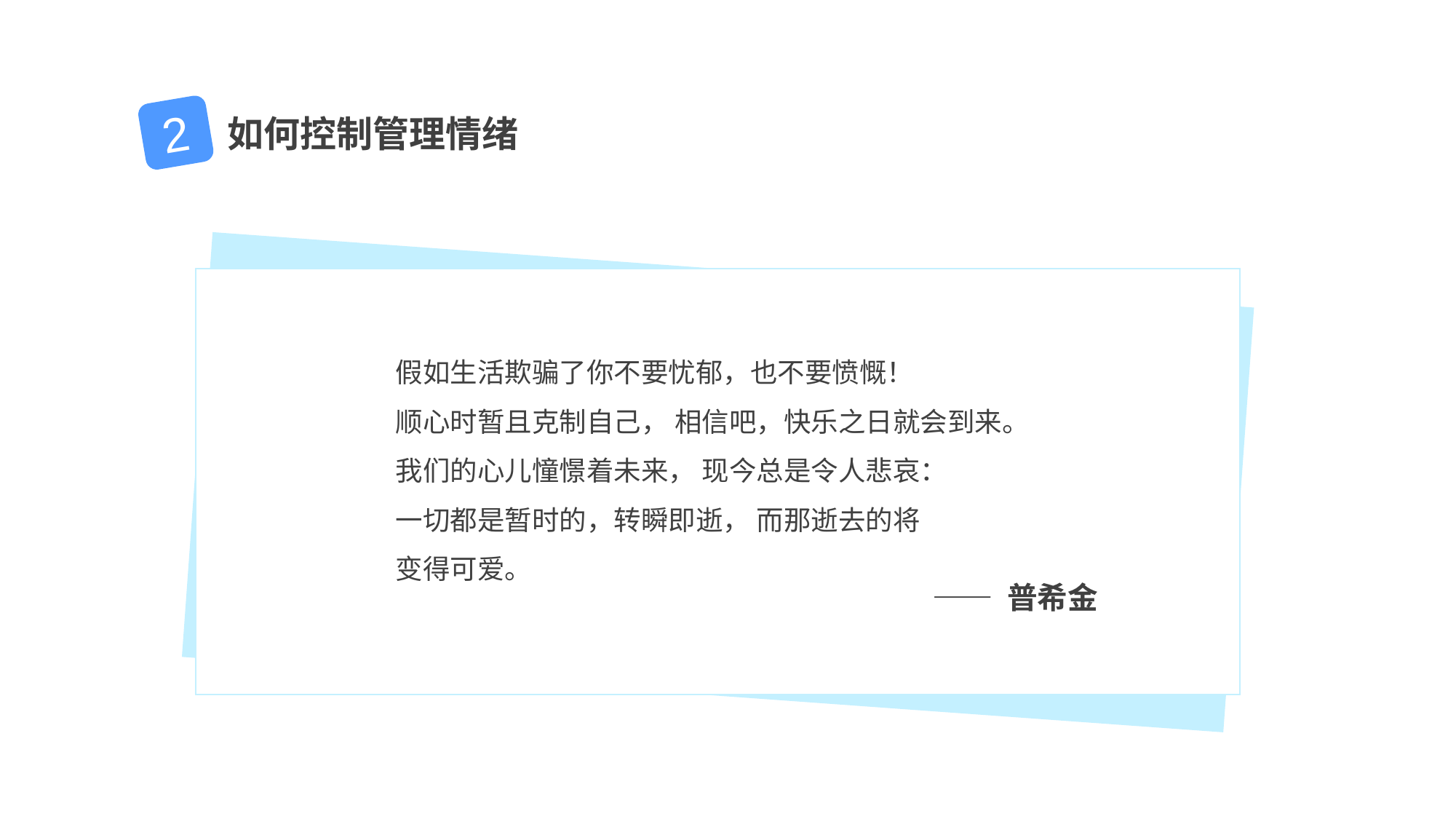

2
如何控制管理情绪

假如生活欺骗了你不要忧郁，也不要愤慨！
顺心时暂且克制自己， 相信吧，快乐之日就会到来。
我们的心儿憧憬着未来， 现今总是令人悲哀：
一切都是暂时的，转瞬即逝， 而那逝去的将
变得可爱。
 —— 普希金